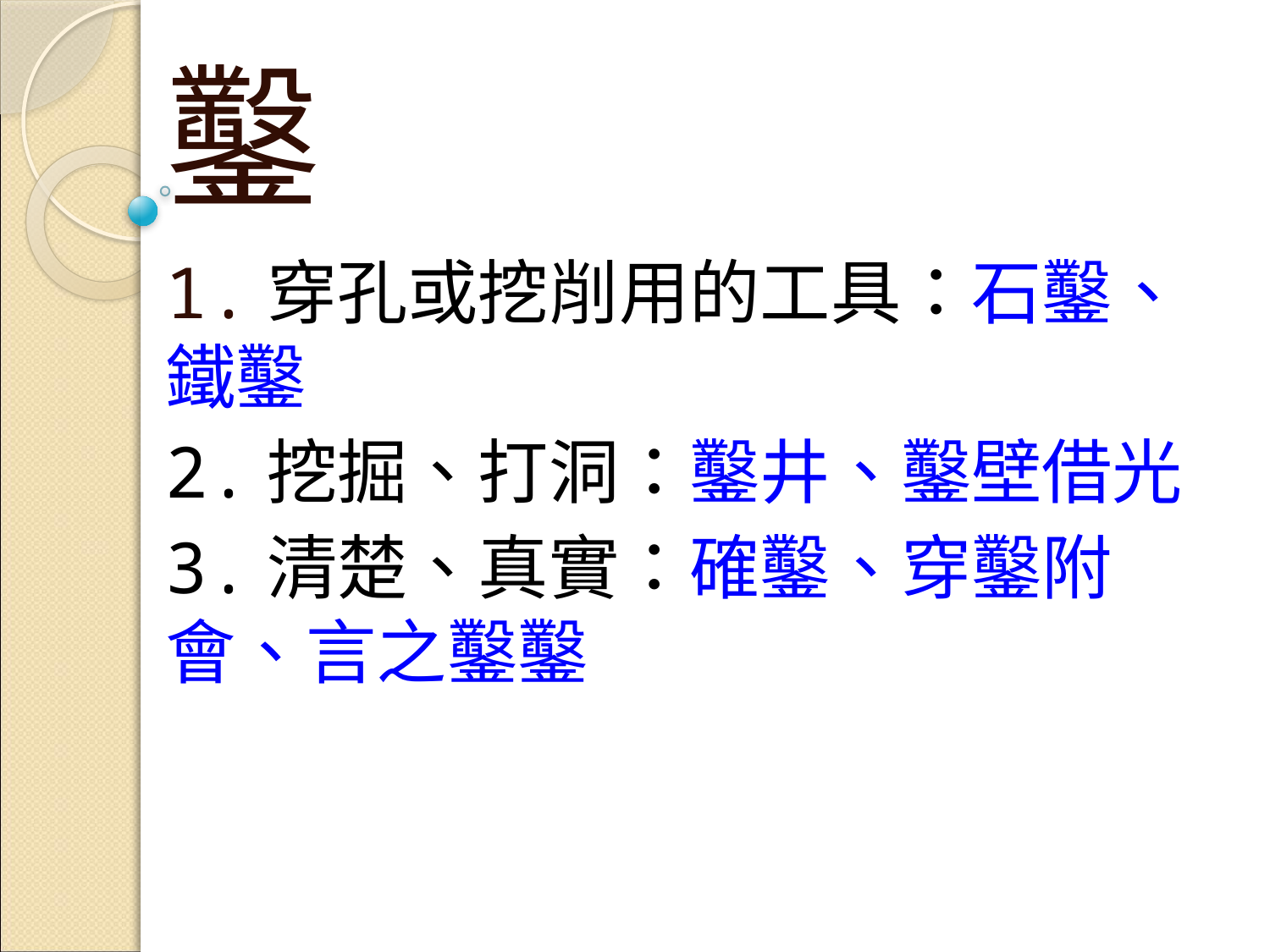

鑿
#
1.穿孔或挖削用的工具：石鑿、鐵鑿
2.挖掘、打洞：鑿井、鑿壁借光
3.清楚、真實：確鑿、穿鑿附會、言之鑿鑿